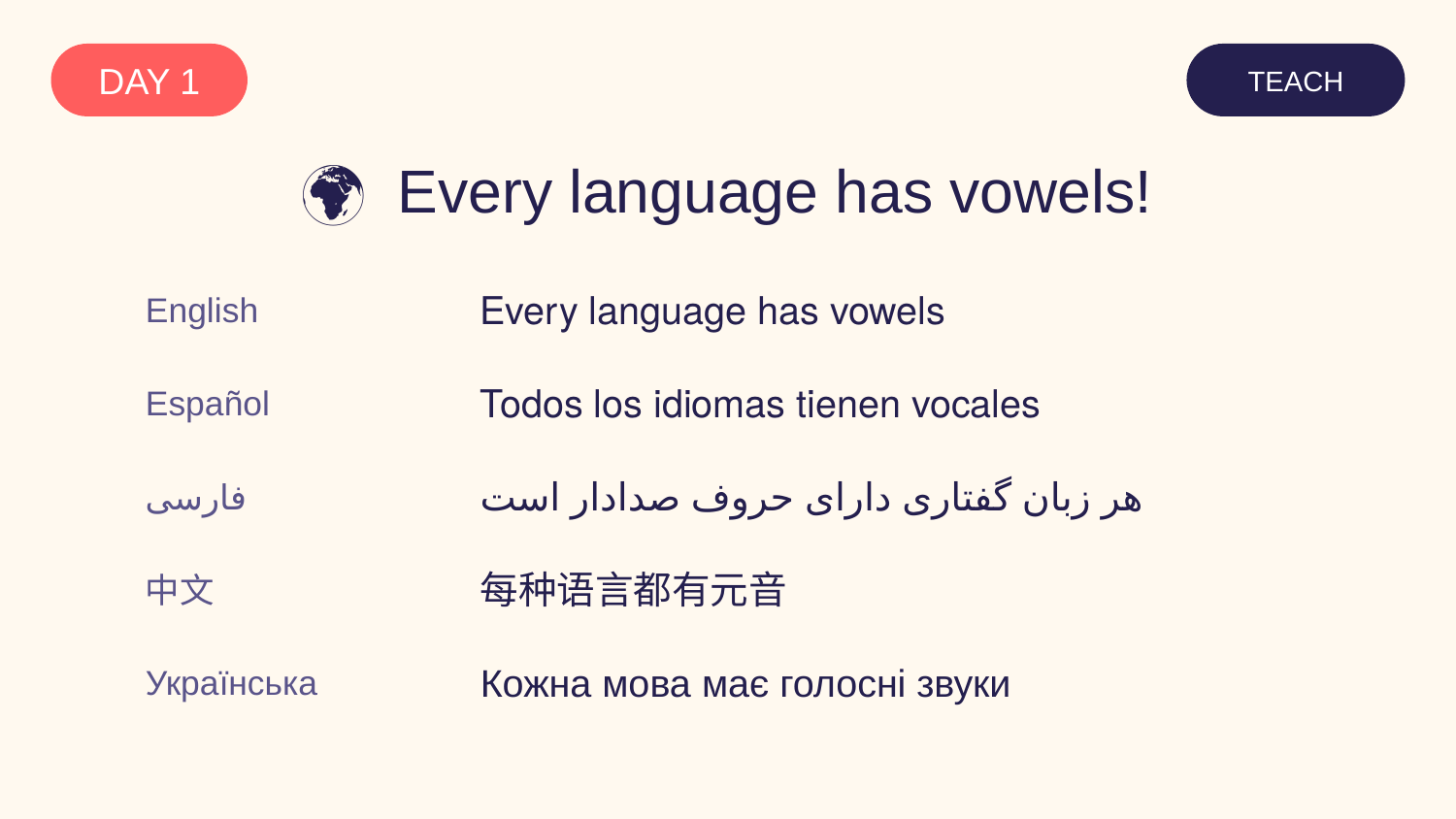

DAY 1

TEACH
🌍  Every language has vowels!
English
Every language has vowels
Español
Todos los idiomas tienen vocales
فارسی
هر زبان گفتاری دارای حروف صدادار است
中文
每种语言都有元音
Українська
Кожна мова має голосні звуки